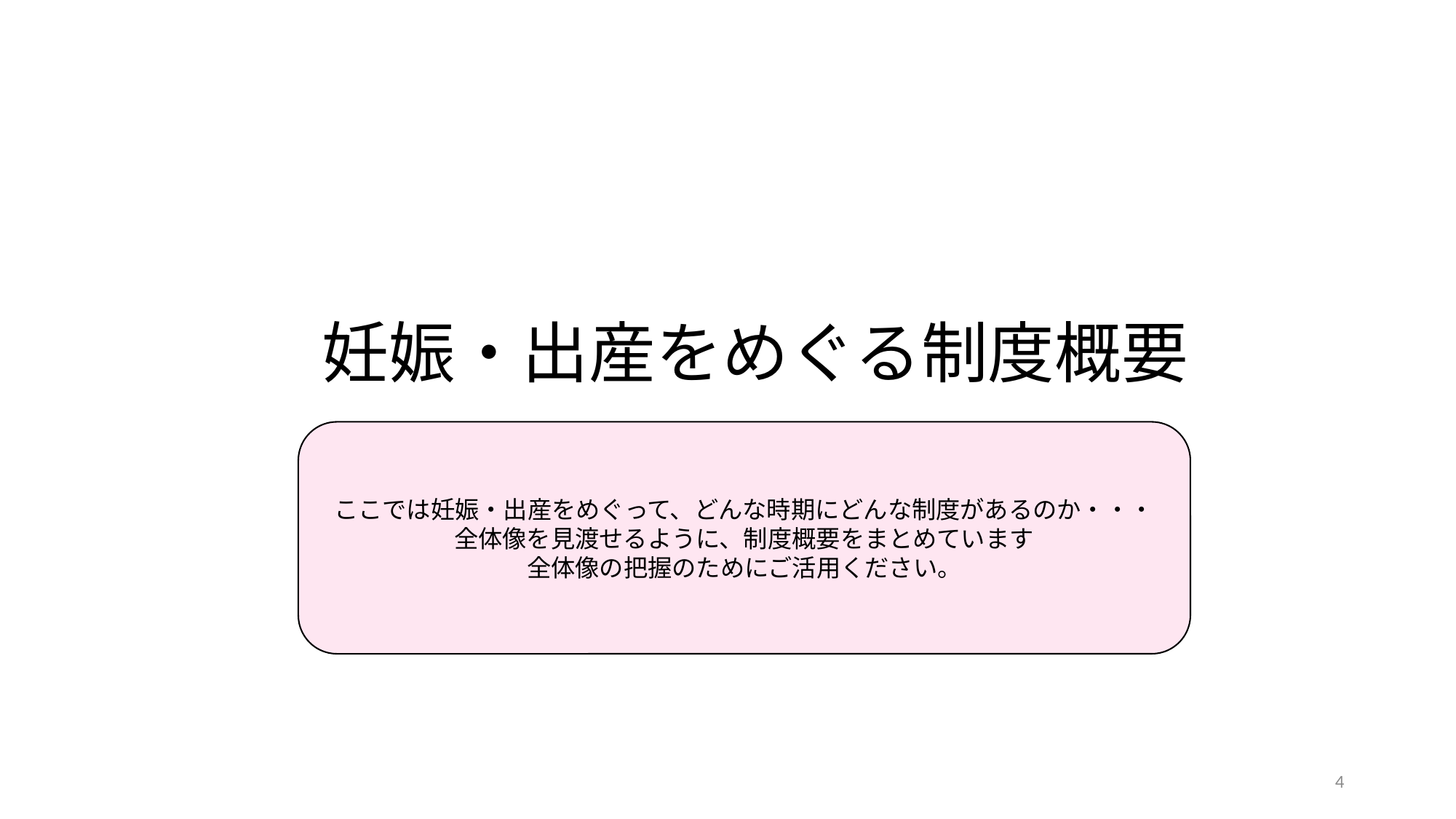

# 妊娠・出産をめぐる制度概要
ここでは妊娠・出産をめぐって、どんな時期にどんな制度があるのか・・・
全体像を見渡せるように、制度概要をまとめています
全体像の把握のためにご活用ください。
4